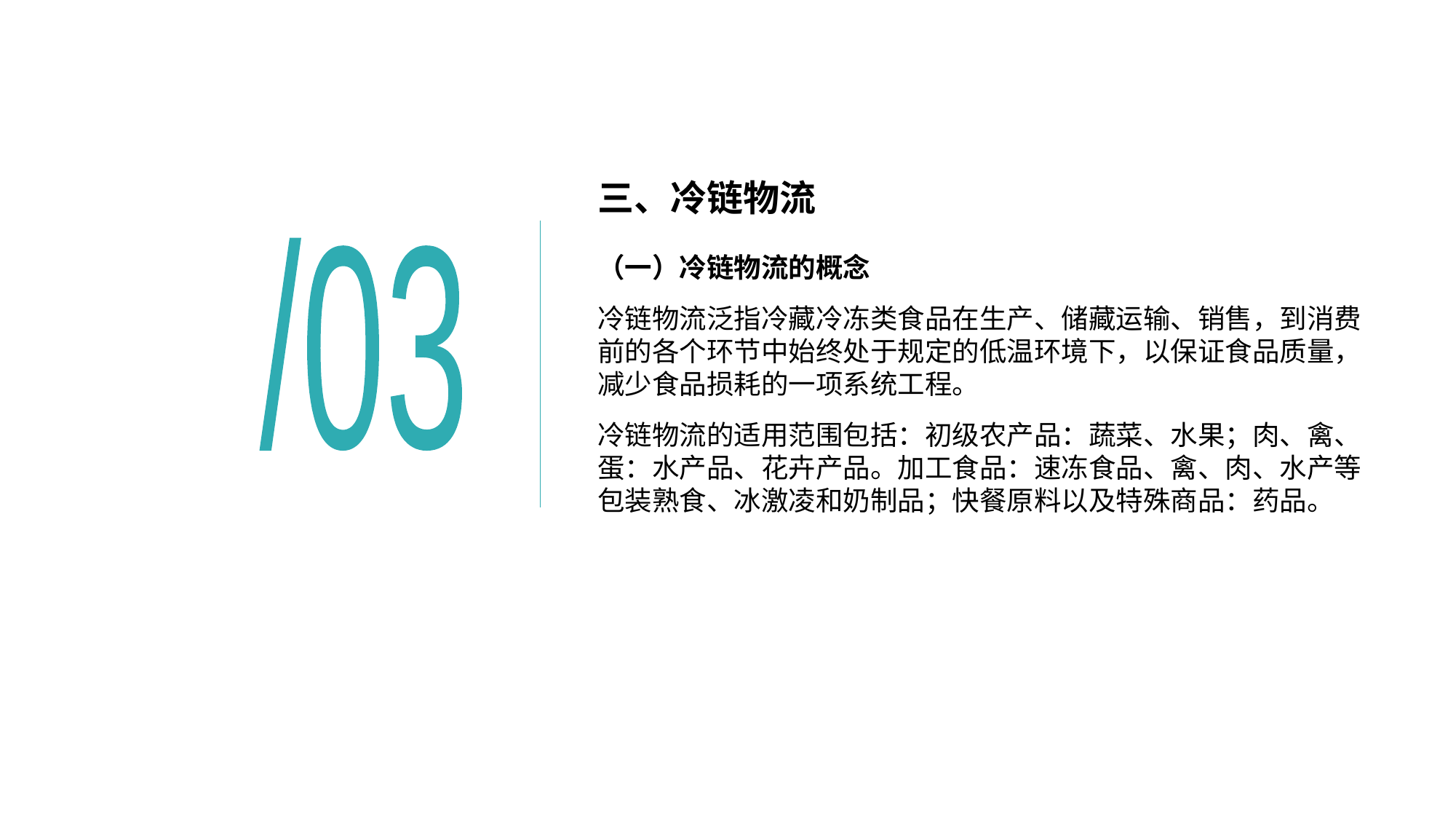

# 三、冷链物流
/03
（一）冷链物流的概念
冷链物流泛指冷藏冷冻类食品在生产、储藏运输、销售，到消费前的各个环节中始终处于规定的低温环境下，以保证食品质量，减少食品损耗的一项系统工程。
冷链物流的适用范围包括：初级农产品：蔬菜、水果；肉、禽、蛋：水产品、花卉产品。加工食品：速冻食品、禽、肉、水产等包装熟食、冰激凌和奶制品；快餐原料以及特殊商品：药品。